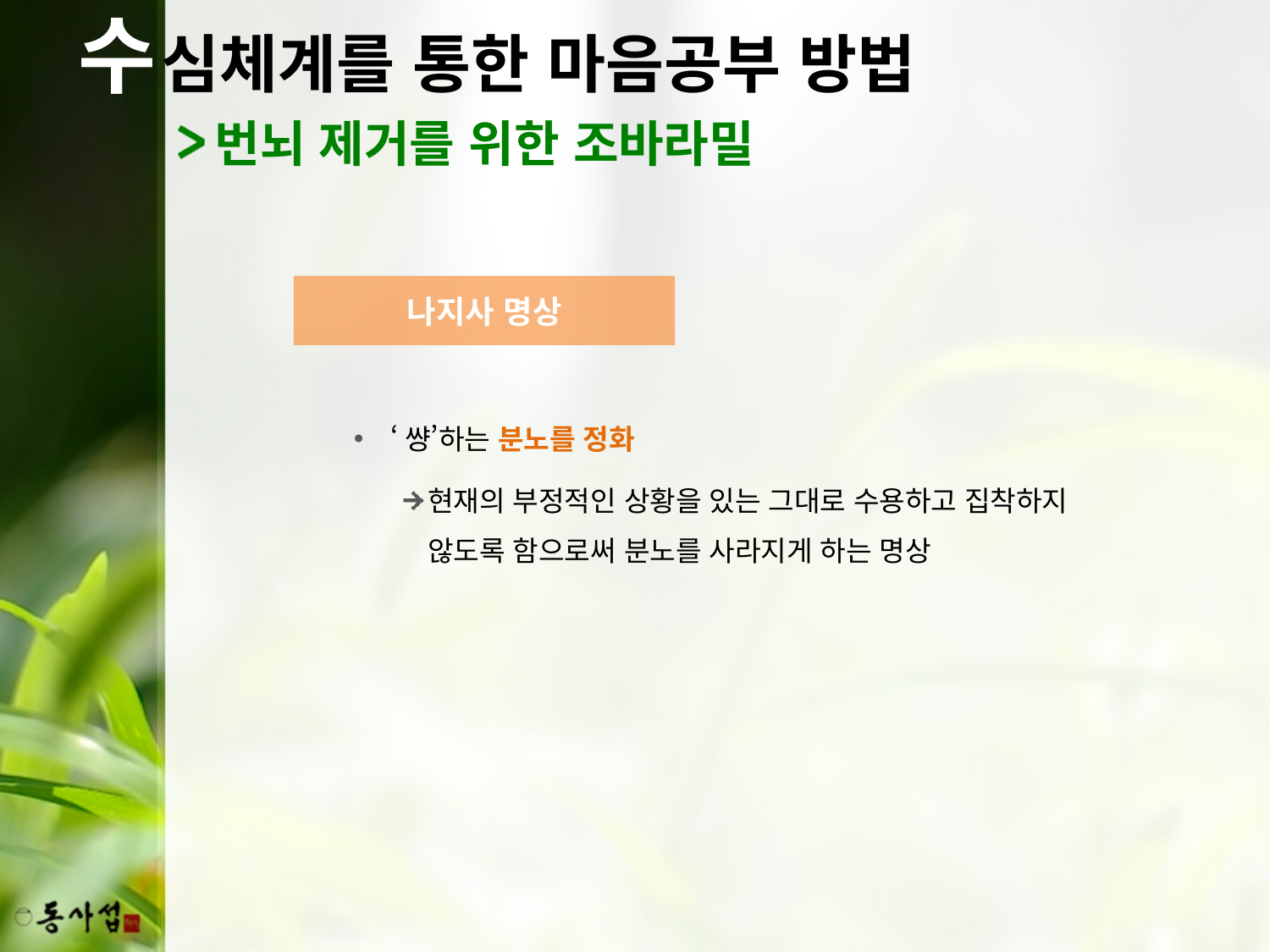

수
심체계를 통한 마음공부 방법
번뇌 제거를 위한 조바라밀
나지사 명상
‘썅’하는 분노를 정화
현재의 부정적인 상황을 있는 그대로 수용하고 집착하지 않도록 함으로써 분노를 사라지게 하는 명상